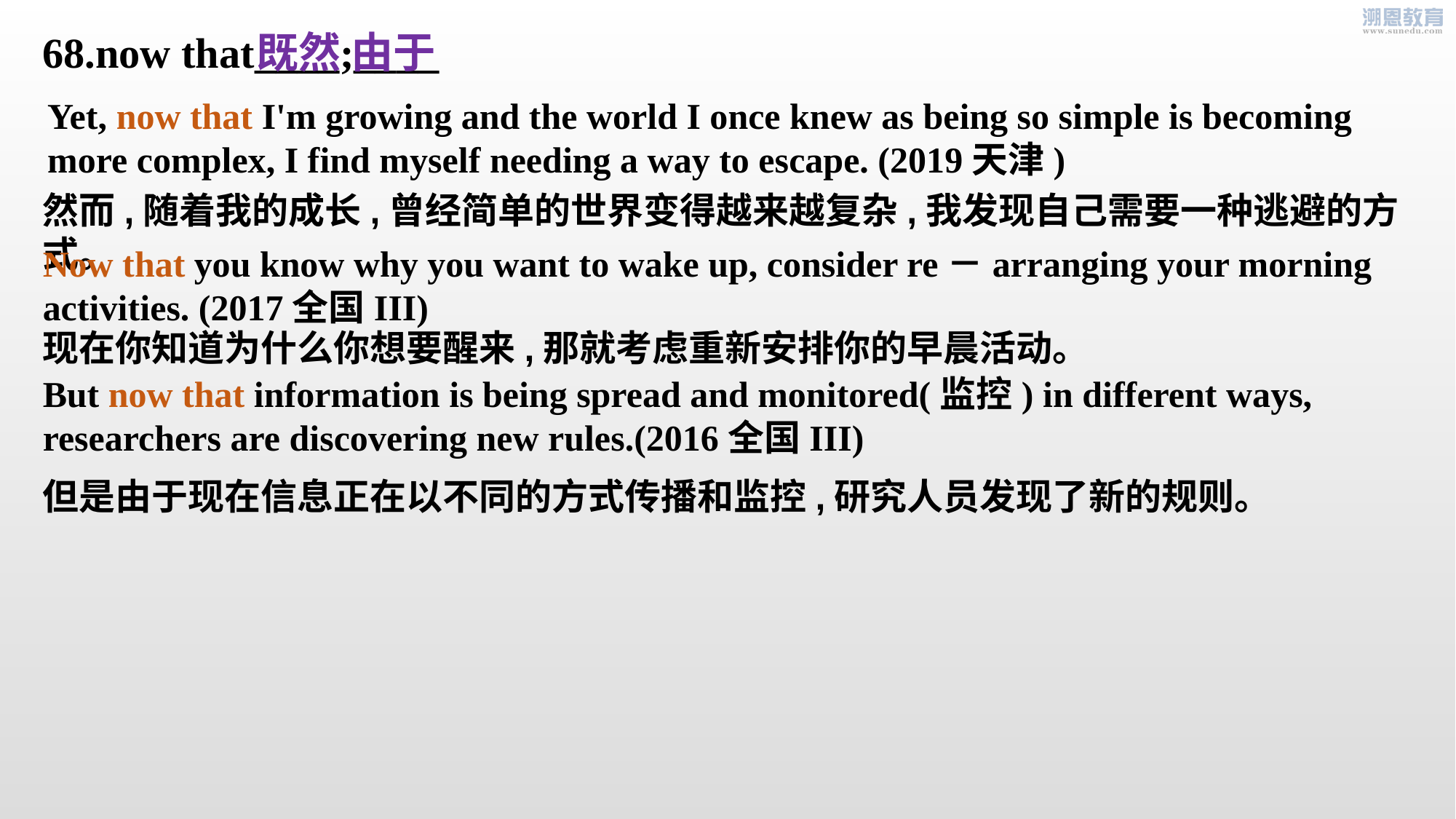

既然 由于
68.now that____;____
Yet, now that I'm growing and the world I once knew as being so simple is becoming more complex, I find myself needing a way to escape. (2019天津)
然而,随着我的成长,曾经简单的世界变得越来越复杂,我发现自己需要一种逃避的方式。
Now that you know why you want to wake up, consider re－arranging your morning activities. (2017全国III)
现在你知道为什么你想要醒来,那就考虑重新安排你的早晨活动。
But now that information is being spread and monitored(监控) in different ways, researchers are discovering new rules.(2016全国III)
但是由于现在信息正在以不同的方式传播和监控,研究人员发现了新的规则。